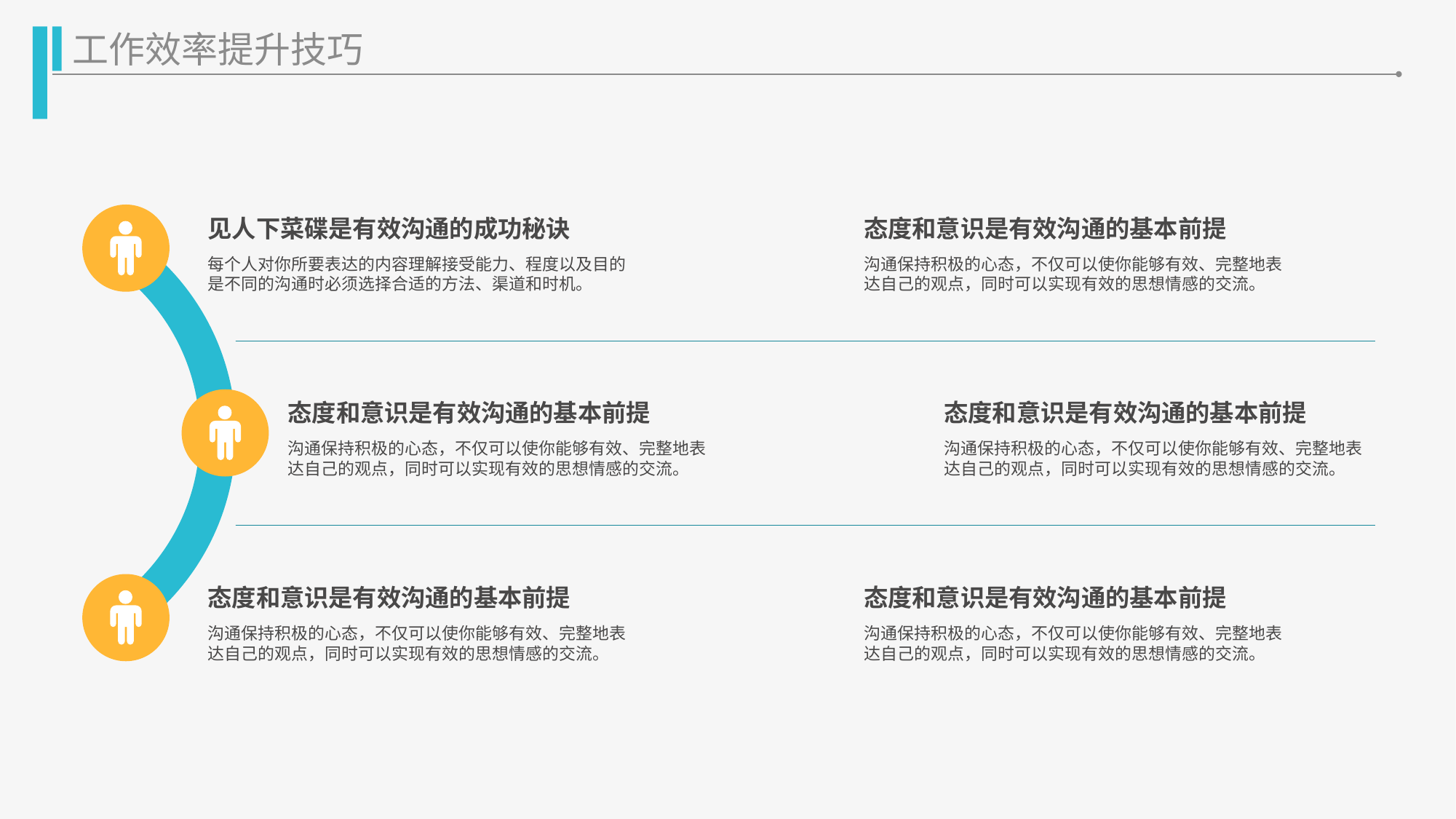

工作效率提升技巧

见人下菜碟是有效沟通的成功秘诀
态度和意识是有效沟通的基本前提

每个人对你所要表达的内容理解接受能力、程度以及目的是不同的沟通时必须选择合适的方法、渠道和时机。
沟通保持积极的心态，不仅可以使你能够有效、完整地表达自己的观点，同时可以实现有效的思想情感的交流。

态度和意识是有效沟通的基本前提
态度和意识是有效沟通的基本前提

沟通保持积极的心态，不仅可以使你能够有效、完整地表达自己的观点，同时可以实现有效的思想情感的交流。
沟通保持积极的心态，不仅可以使你能够有效、完整地表达自己的观点，同时可以实现有效的思想情感的交流。

态度和意识是有效沟通的基本前提
态度和意识是有效沟通的基本前提

沟通保持积极的心态，不仅可以使你能够有效、完整地表达自己的观点，同时可以实现有效的思想情感的交流。
沟通保持积极的心态，不仅可以使你能够有效、完整地表达自己的观点，同时可以实现有效的思想情感的交流。